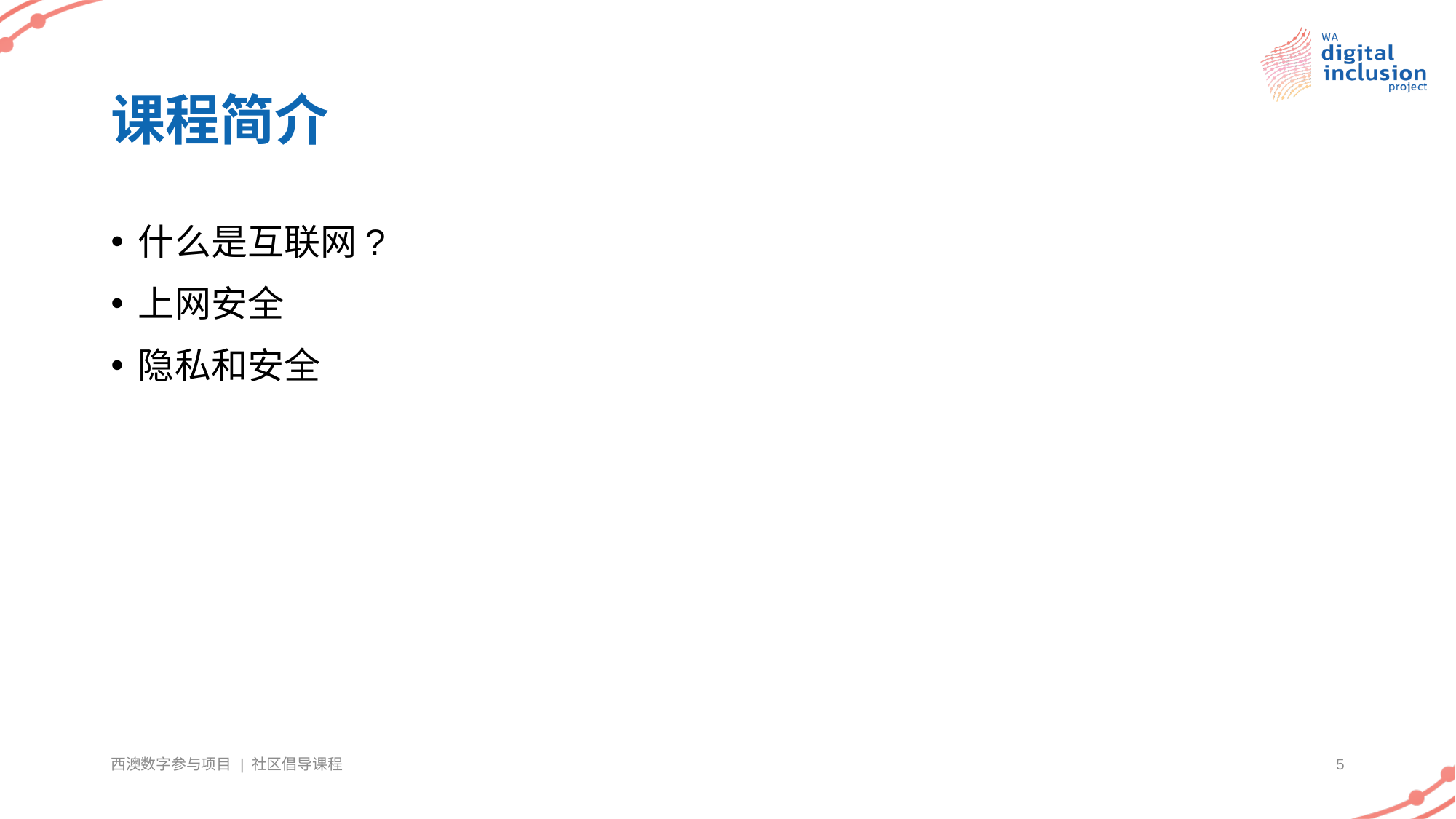

# 课程简介
什么是互联网?
上网安全
隐私和安全

西澳数字参与项目 | 社区倡导课程
5